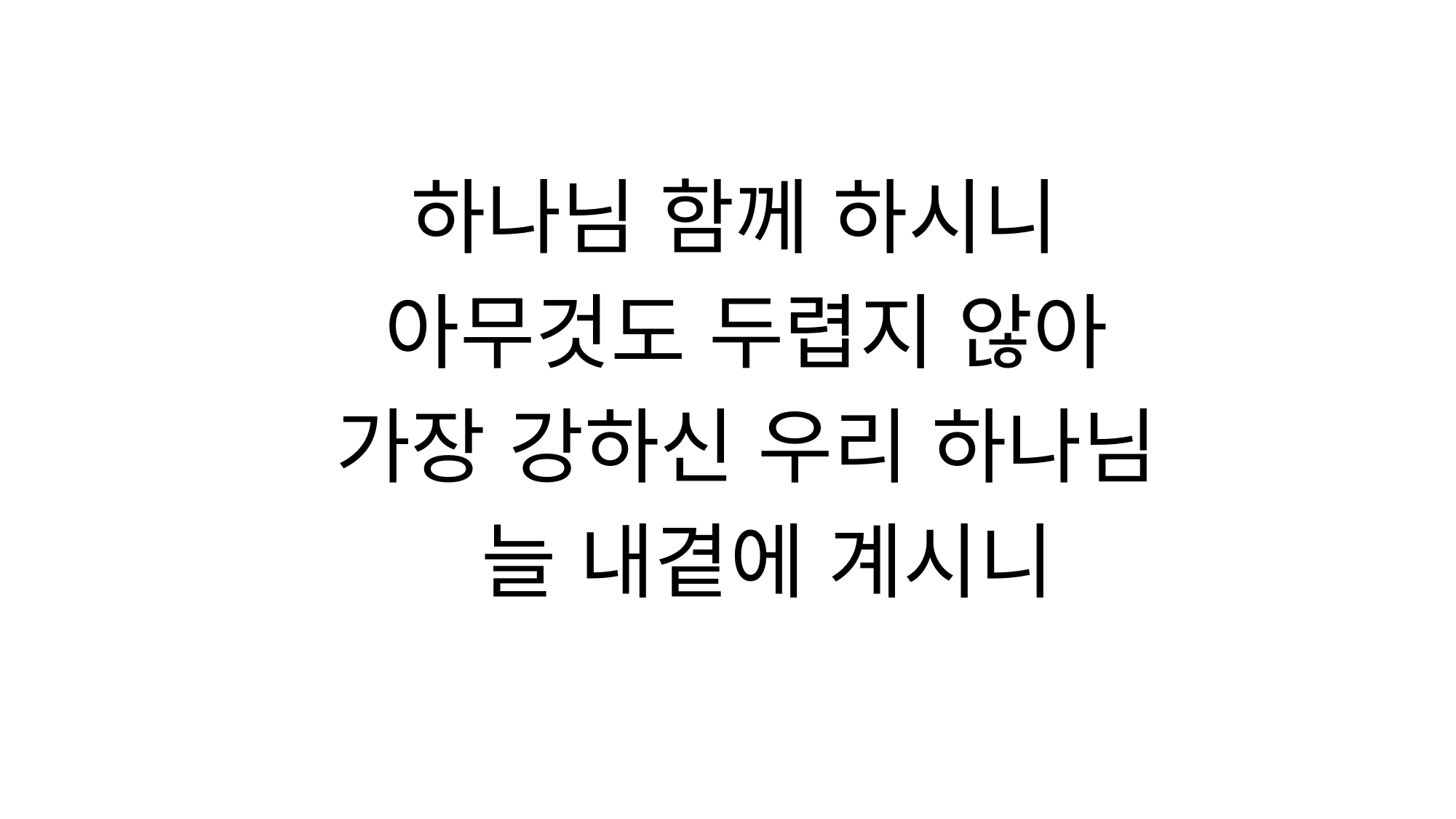

하나님 함께 하시니
아무것도 두렵지 않아
가장 강하신 우리 하나님
 늘 내곁에 계시니